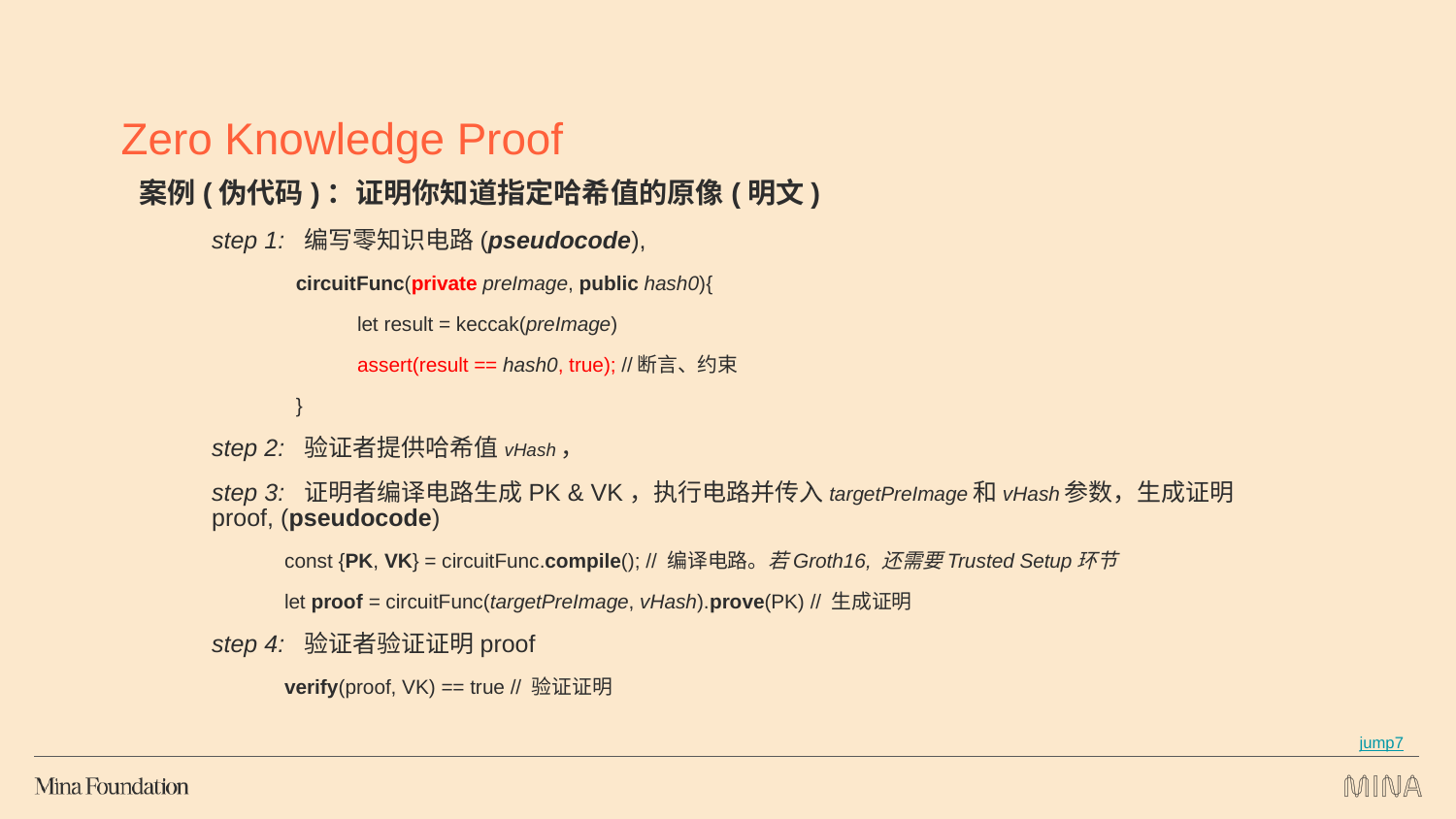

Zero Knowledge Proof
案例(伪代码)：证明你知道指定哈希值的原像(明文)
step 1:  编写零知识电路(pseudocode),
  circuitFunc(private preImage, public hash0){
let result = keccak(preImage)
assert(result == hash0, true); //断言、约束
  }
step 2:  验证者提供哈希值vHash，
step 3:  证明者编译电路生成PK & VK，执行电路并传入targetPreImage和vHash参数，生成证明proof, (pseudocode)
const {PK, VK} = circuitFunc.compile(); // 编译电路。若Groth16, 还需要Trusted Setup环节
let proof = circuitFunc(targetPreImage, vHash).prove(PK) // 生成证明
step 4:  验证者验证证明proof
verify(proof, VK) == true // 验证证明

jump7